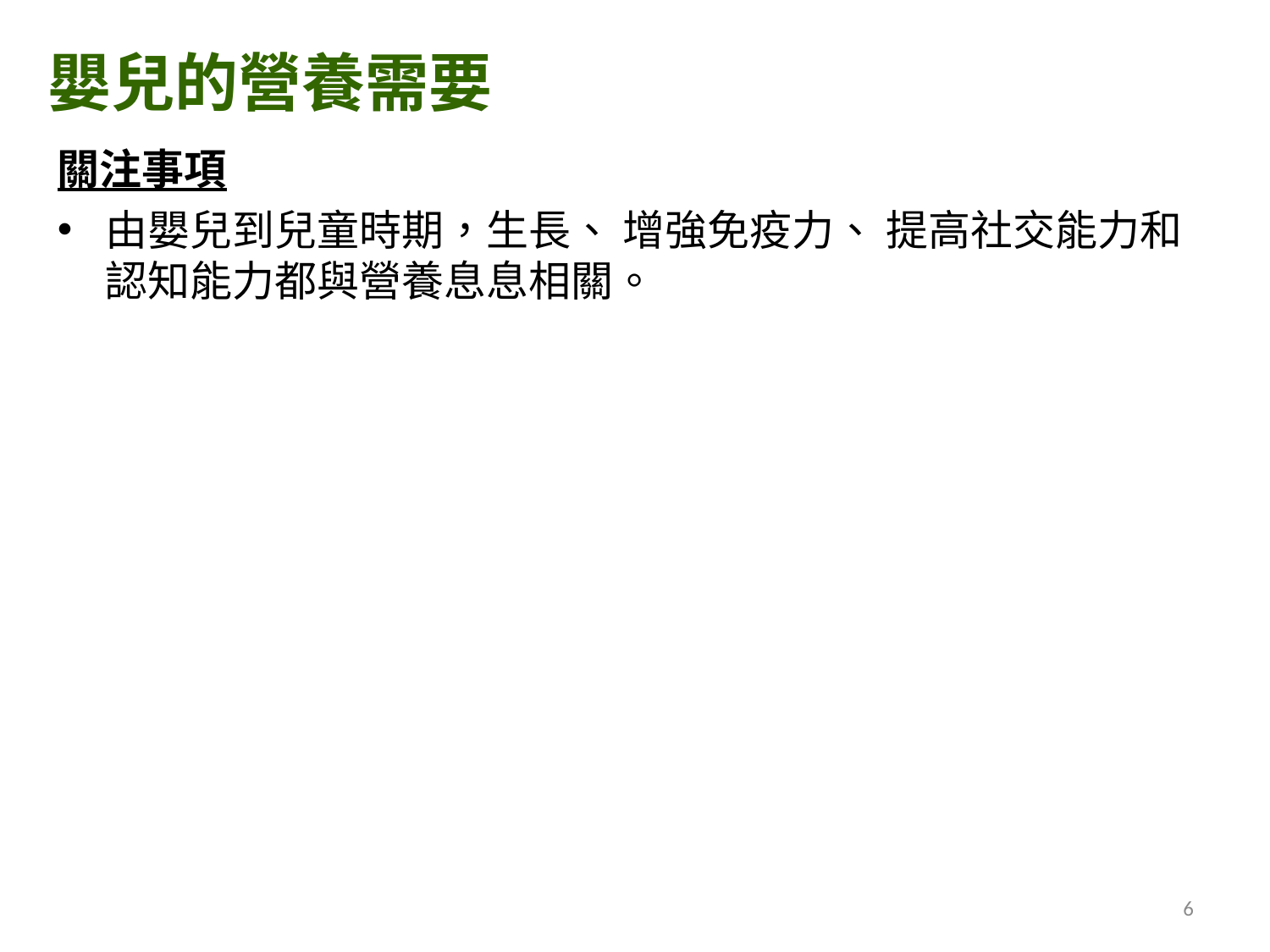

嬰兒的營養需要
關注事項
由嬰兒到兒童時期，生長、 增強免疫力、 提高社交能力和認知能力都與營養息息相關。
6